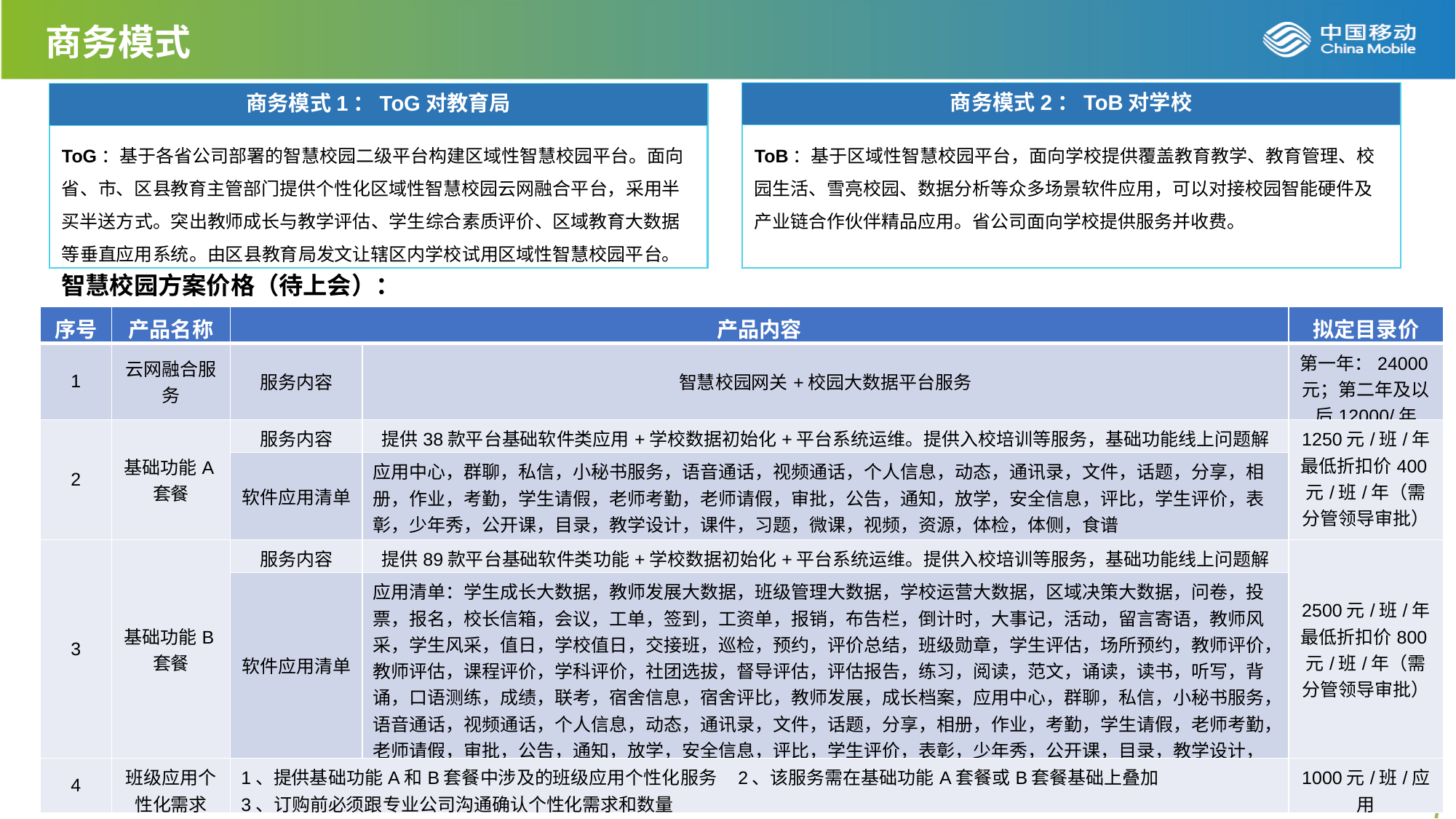

商务模式
商务模式2：ToB对学校

商务模式1：ToG对教育局

ToB：基于区域性智慧校园平台，面向学校提供覆盖教育教学、教育管理、校园生活、雪亮校园、数据分析等众多场景软件应用，可以对接校园智能硬件及产业链合作伙伴精品应用。省公司面向学校提供服务并收费。
ToG：基于各省公司部署的智慧校园二级平台构建区域性智慧校园平台。面向省、市、区县教育主管部门提供个性化区域性智慧校园云网融合平台，采用半买半送方式。突出教师成长与教学评估、学生综合素质评价、区域教育大数据等垂直应用系统。由区县教育局发文让辖区内学校试用区域性智慧校园平台。
智慧校园方案价格（待上会）：
| 序号 | 产品名称 | 产品内容 |  | 拟定目录价 |
| --- | --- | --- | --- | --- |
| 1 | 云网融合服务 | 服务内容 | 智慧校园网关+校园大数据平台服务 | 第一年：24000元；第二年及以后12000/年 |
| 2 | 基础功能A套餐 | 服务内容 | 提供38款平台基础软件类应用+学校数据初始化+平台系统运维。提供入校培训等服务，基础功能线上问题解答。 | 1250元/班/年 最低折扣价400元/班/年（需分管领导审批） |
|  |  | 软件应用清单 | 应用中心，群聊，私信，小秘书服务，语音通话，视频通话，个人信息，动态，通讯录，文件，话题，分享，相册，作业，考勤，学生请假，老师考勤，老师请假，审批，公告，通知，放学，安全信息，评比，学生评价，表彰，少年秀，公开课，目录，教学设计，课件，习题，微课，视频，资源，体检，体侧，食谱 |  |
| 3 | 基础功能B套餐 | 服务内容 | 提供89款平台基础软件类功能+学校数据初始化+平台系统运维。提供入校培训等服务，基础功能线上问题解答。 | 2500元/班/年 最低折扣价800元/班/年（需分管领导审批） |
|  |  | 软件应用清单 | 应用清单：学生成长大数据，教师发展大数据，班级管理大数据，学校运营大数据，区域决策大数据，问卷，投票，报名，校长信箱，会议，工单，签到，工资单，报销，布告栏，倒计时，大事记，活动，留言寄语，教师风采，学生风采，值日，学校值日，交接班，巡检，预约，评价总结，班级勋章，学生评估，场所预约，教师评价，教师评估，课程评价，学科评价，社团选拔，督导评估，评估报告，练习，阅读，范文，诵读，读书，听写，背诵，口语测练，成绩，联考，宿舍信息，宿舍评比，教师发展，成长档案，应用中心，群聊，私信，小秘书服务，语音通话，视频通话，个人信息，动态，通讯录，文件，话题，分享，相册，作业，考勤，学生请假，老师考勤，老师请假，审批，公告，通知，放学，安全信息，评比，学生评价，表彰，少年秀，公开课，目录，教学设计，课件，习题，微课，视频，资源，体检，体测，食谱 |  |
| 4 | 班级应用个性化需求 | 1、提供基础功能A和B套餐中涉及的班级应用个性化服务 2、该服务需在基础功能A套餐或B套餐基础上叠加 3、订购前必须跟专业公司沟通确认个性化需求和数量 |  | 1000元/班/应用 |